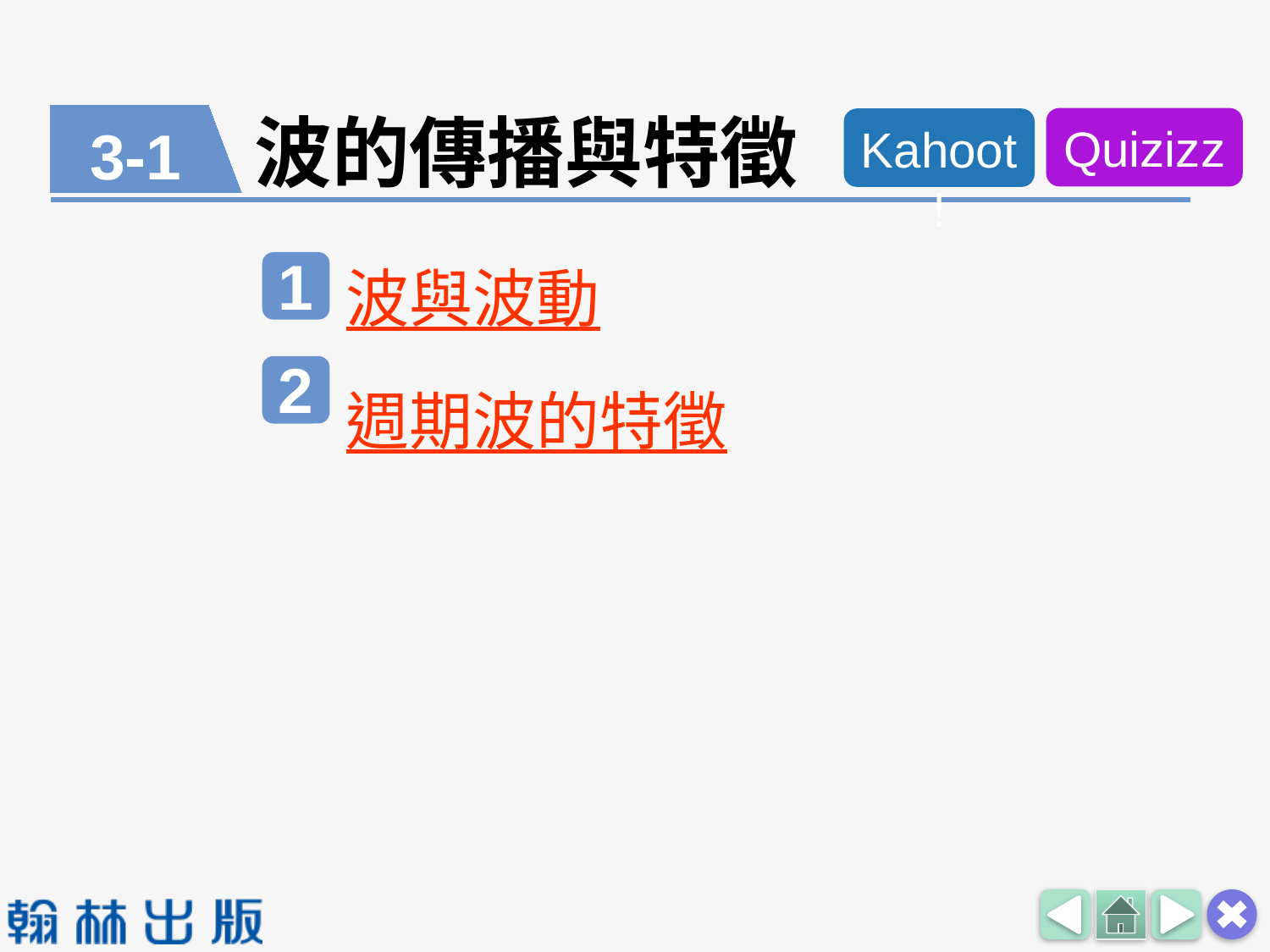

# 波的傳播與特徵
Quizizz
Kahoot!
3-1
波與波動
週期波的特徵
2